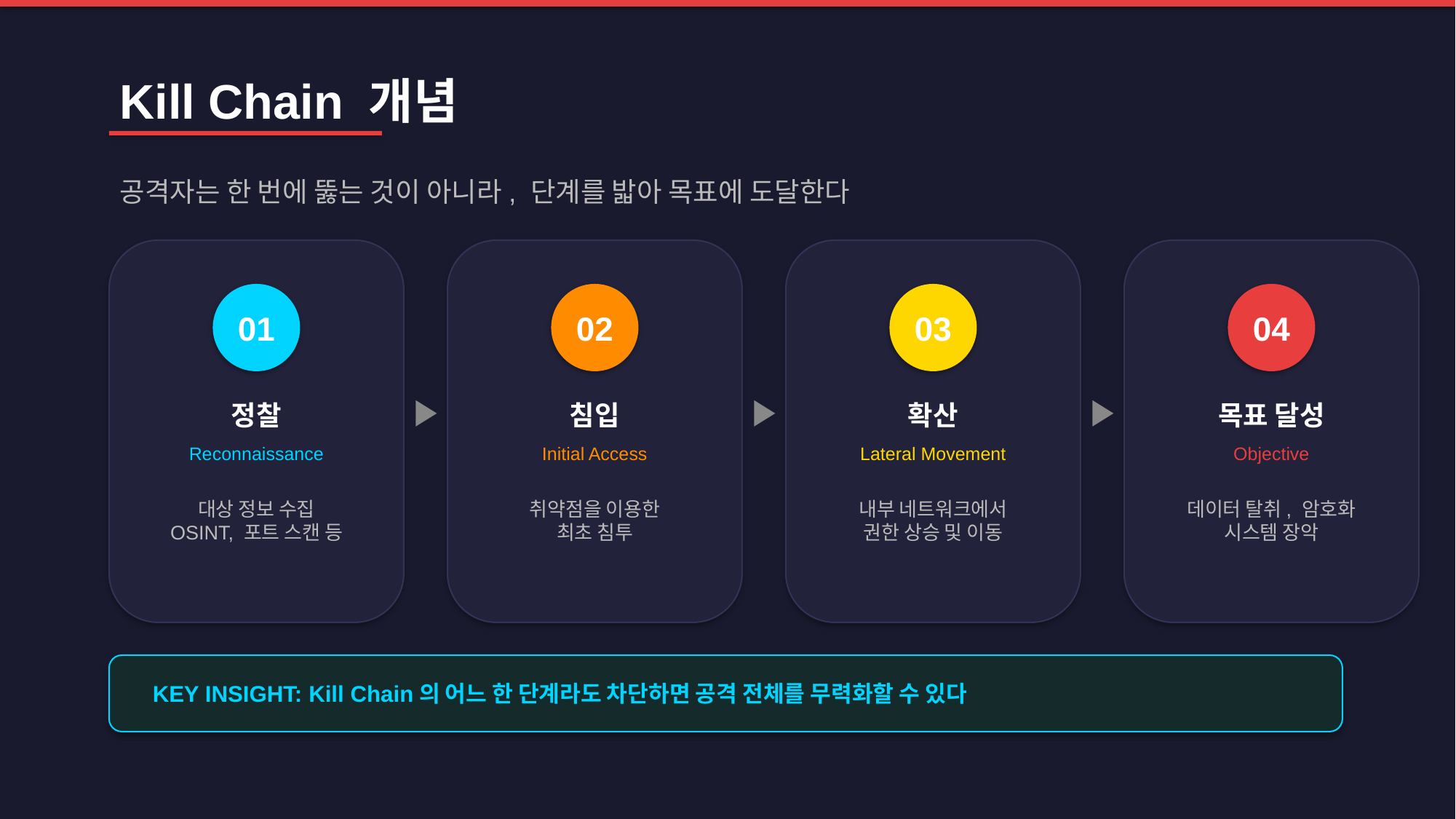

Kill Chain 개념

공격자는 한 번에 뚫는 것이 아니라, 단계를 밟아 목표에 도달한다

01
02
03
04
▶
▶
▶
정찰
침입
확산
목표 달성
Reconnaissance
Initial Access
Lateral Movement
Objective
대상 정보 수집
OSINT, 포트 스캔 등
취약점을 이용한
최초 침투
내부 네트워크에서
권한 상승 및 이동
데이터 탈취, 암호화
시스템 장악

KEY INSIGHT: Kill Chain의 어느 한 단계라도 차단하면 공격 전체를 무력화할 수 있다